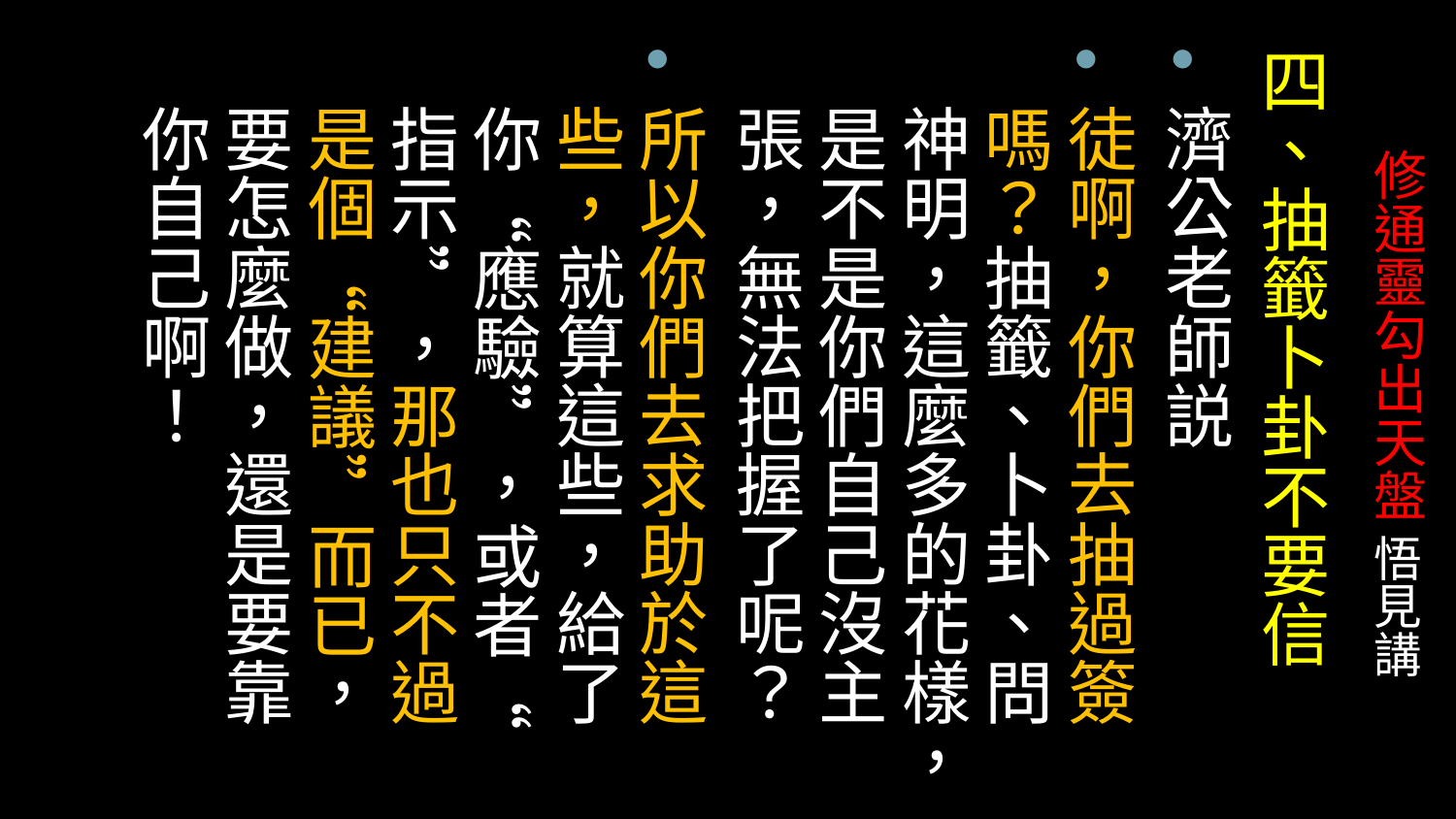

四、抽籤卜卦不要信
濟公老師説
徒啊，你們去抽過簽嗎？抽籤、卜卦、問神明，這麼多的花樣，是不是你們自己沒主張，無法把握了呢？
所以你們去求助於這些，就算這些，給了你“應驗”，或者“指示”，那也只不過是個“建議”而已，要怎麼做，還是要靠你自己啊！

# 修通靈勾出天盤 悟見講